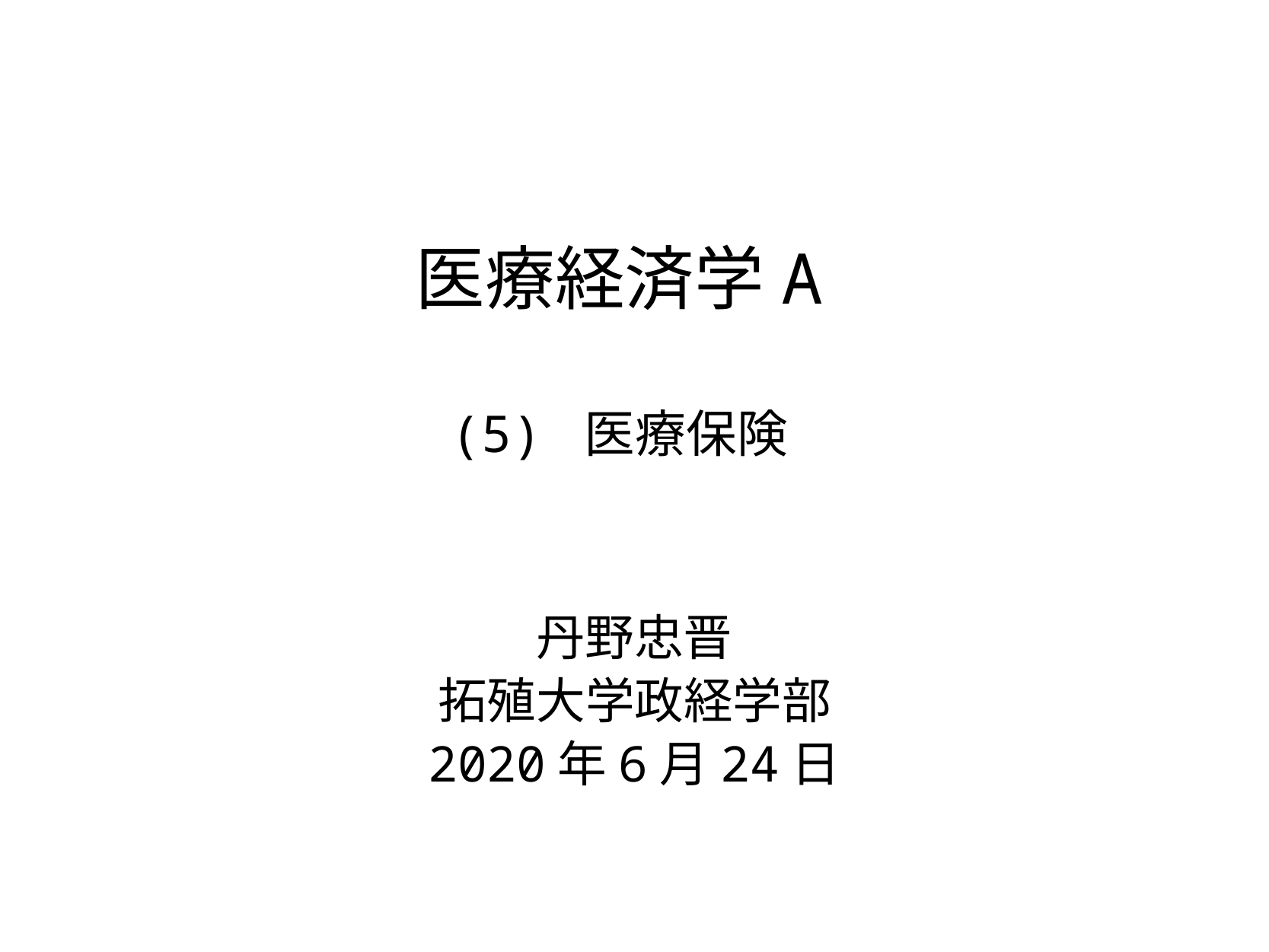

# 医療経済学A (5) 医療保険

丹野忠晋
拓殖大学政経学部
2020年6月24日